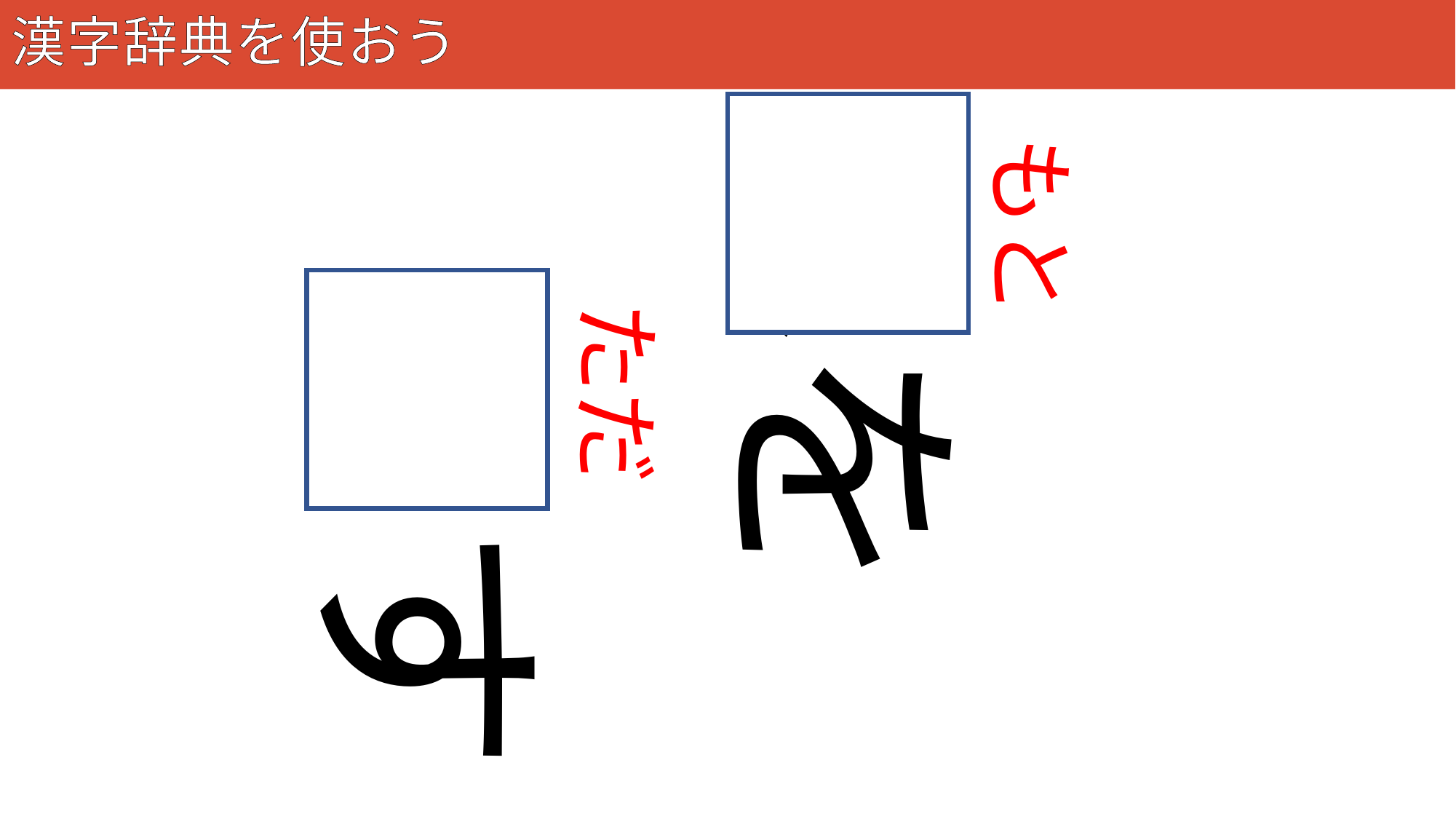

# 漢字辞典を使おう
30
本を

もと
正す

ただ